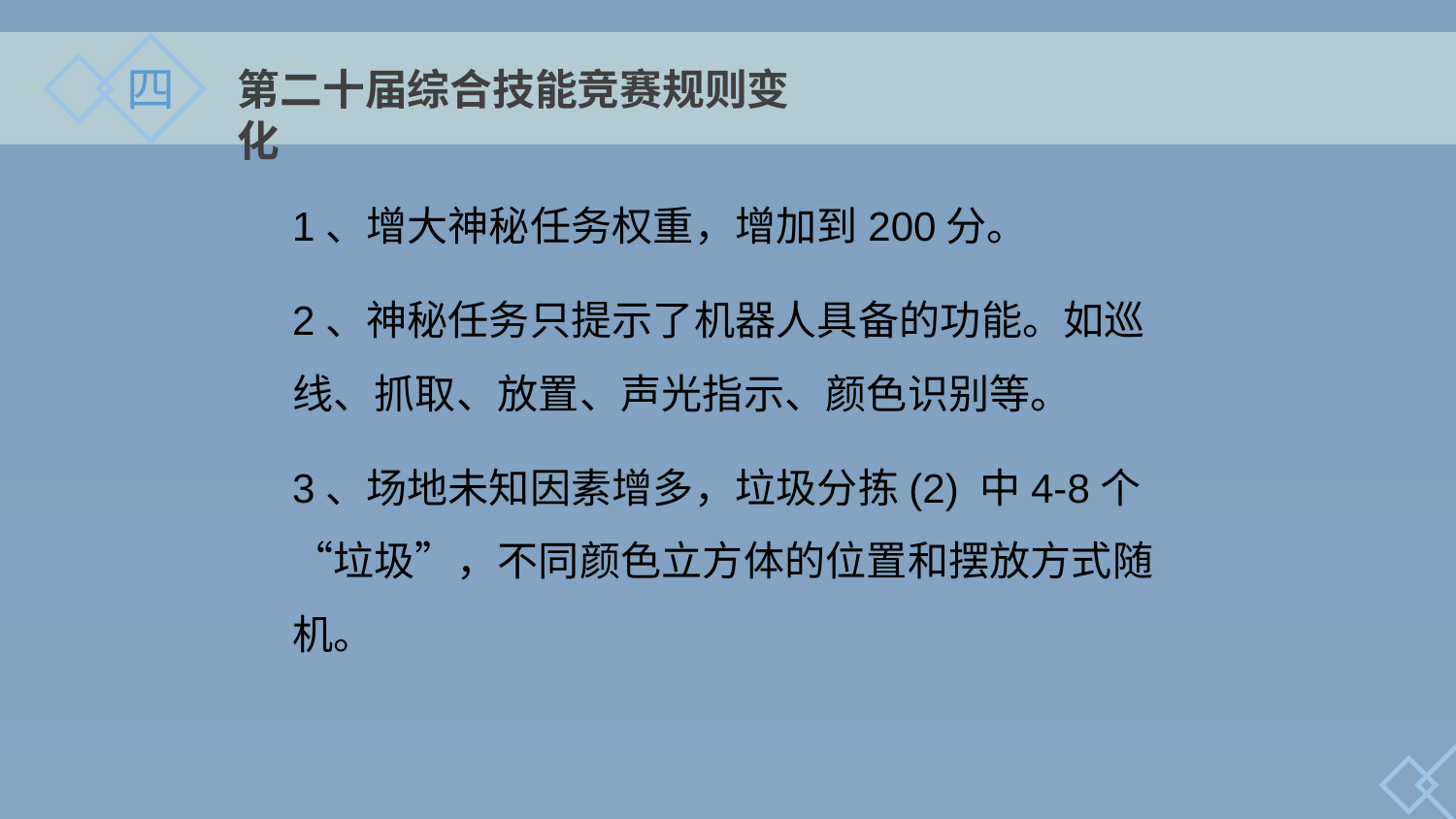

四
第二十届综合技能竞赛规则变化

1、增大神秘任务权重，增加到200分。
2、神秘任务只提示了机器人具备的功能。如巡线、抓取、放置、声光指示、颜色识别等。
3、场地未知因素增多，垃圾分拣(2) 中4-8个 “垃圾”，不同颜色立方体的位置和摆放方式随机。